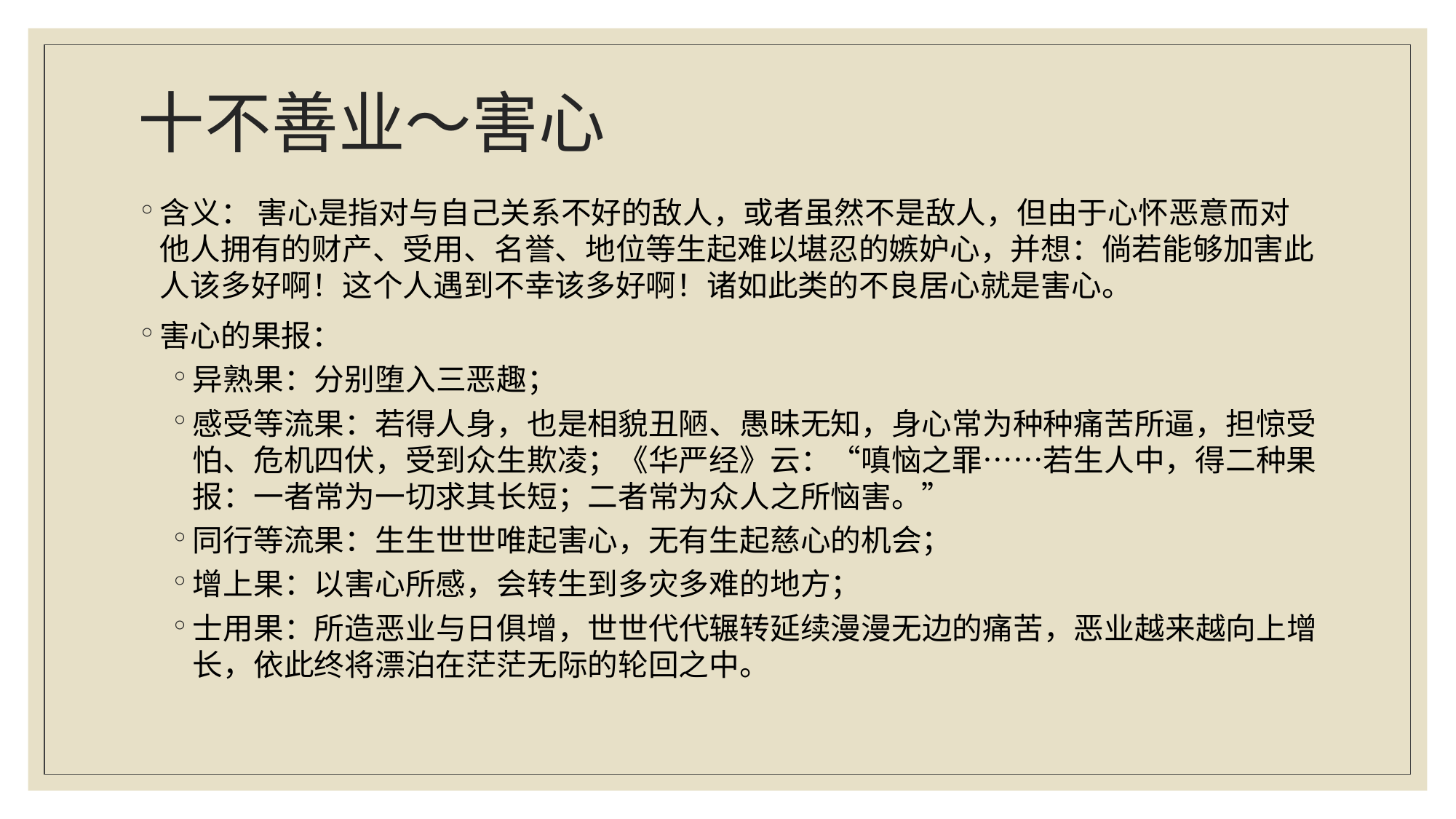

# 十不善业～害心
含义： 害心是指对与自己关系不好的敌人，或者虽然不是敌人，但由于心怀恶意而对他人拥有的财产、受用、名誉、地位等生起难以堪忍的嫉妒心，并想：倘若能够加害此人该多好啊！这个人遇到不幸该多好啊！诸如此类的不良居心就是害心。
害心的果报：
异熟果：分别堕入三恶趣；
感受等流果：若得人身，也是相貌丑陋、愚昧无知，身心常为种种痛苦所逼，担惊受怕、危机四伏，受到众生欺凌；《华严经》云：“嗔恼之罪……若生人中，得二种果报：一者常为一切求其长短；二者常为众人之所恼害。”
同行等流果：生生世世唯起害心，无有生起慈心的机会；
增上果：以害心所感，会转生到多灾多难的地方；
士用果：所造恶业与日俱增，世世代代辗转延续漫漫无边的痛苦，恶业越来越向上增长，依此终将漂泊在茫茫无际的轮回之中。